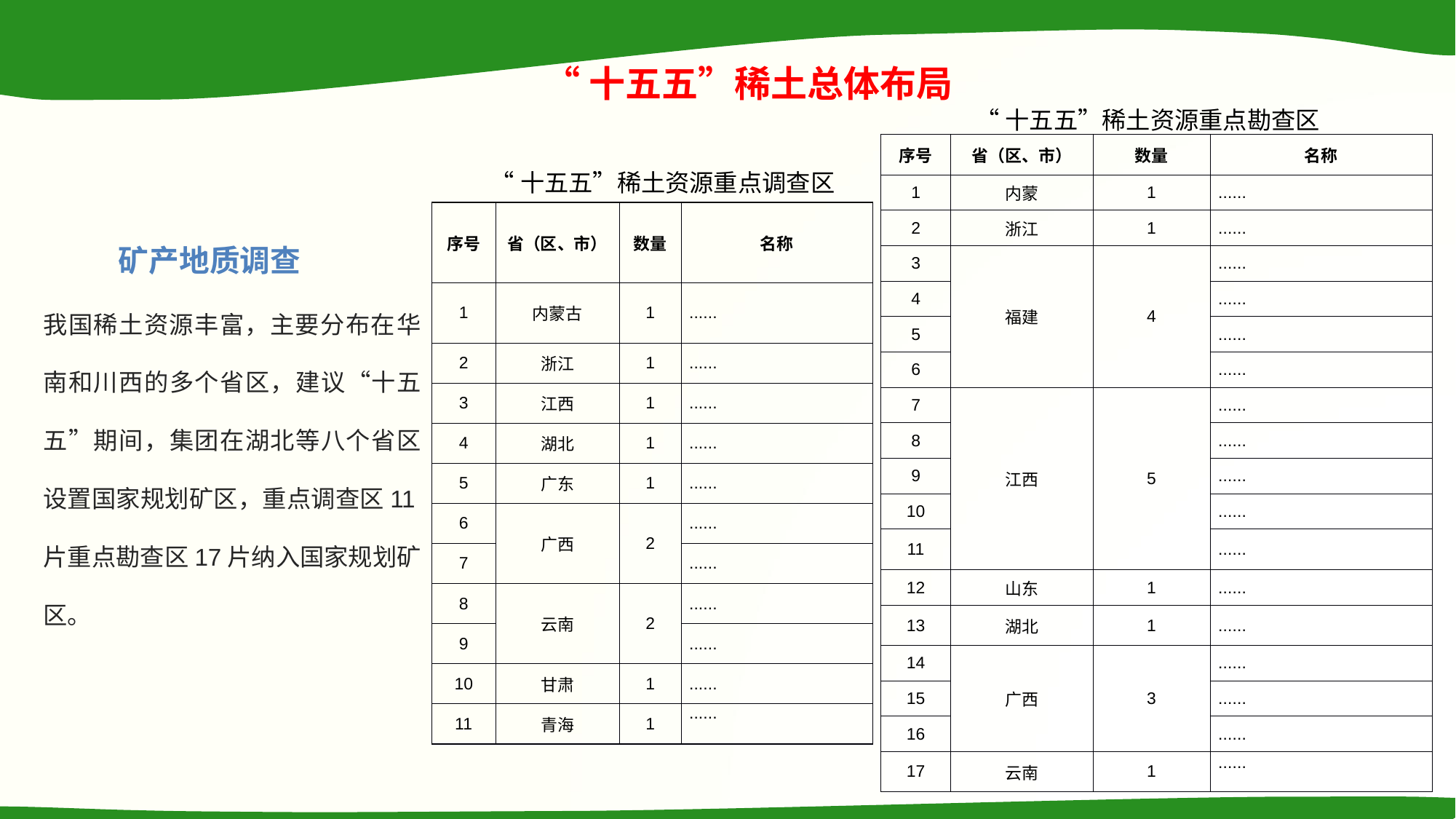

“十五五”稀土总体布局
“十五五”稀土资源重点勘查区
| 序号 | 省（区、市） | 数量 | 名称 |
| --- | --- | --- | --- |
| 1 | 内蒙 | 1 | ...... |
| 2 | 浙江 | 1 | ...... |
| 3 | 福建 | 4 | ...... |
| 4 |  |  | ...... |
| 5 |  |  | ...... |
| 6 |  |  | ...... |
| 7 | 江西 | 5 | ...... |
| 8 |  |  | ...... |
| 9 |  |  | ...... |
| 10 |  |  | ...... |
| 11 |  |  | ...... |
| 12 | 山东 | 1 | ...... |
| 13 | 湖北 | 1 | ...... |
| 14 | 广西 | 3 | ...... |
| 15 |  |  | ...... |
| 16 |  |  | ...... |
| 17 | 云南 | 1 | ...... |
“十五五”稀土资源重点调查区
| 序号 | 省（区、市） | 数量 | 名称 |
| --- | --- | --- | --- |
| 1 | 内蒙古 | 1 | ...... |
| 2 | 浙江 | 1 | ...... |
| 3 | 江西 | 1 | ...... |
| 4 | 湖北 | 1 | ...... |
| 5 | 广东 | 1 | ...... |
| 6 | 广西 | 2 | ...... |
| 7 |  |  | ...... |
| 8 | 云南 | 2 | ...... |
| 9 |  |  | ...... |
| 10 | 甘肃 | 1 | ...... |
| 11 | 青海 | 1 | ...... |
矿产地质调查
我国稀土资源丰富，主要分布在华南和川西的多个省区，建议“十五五”期间，集团在湖北等八个省区设置国家规划矿区，重点调查区11片重点勘查区17片纳入国家规划矿区。